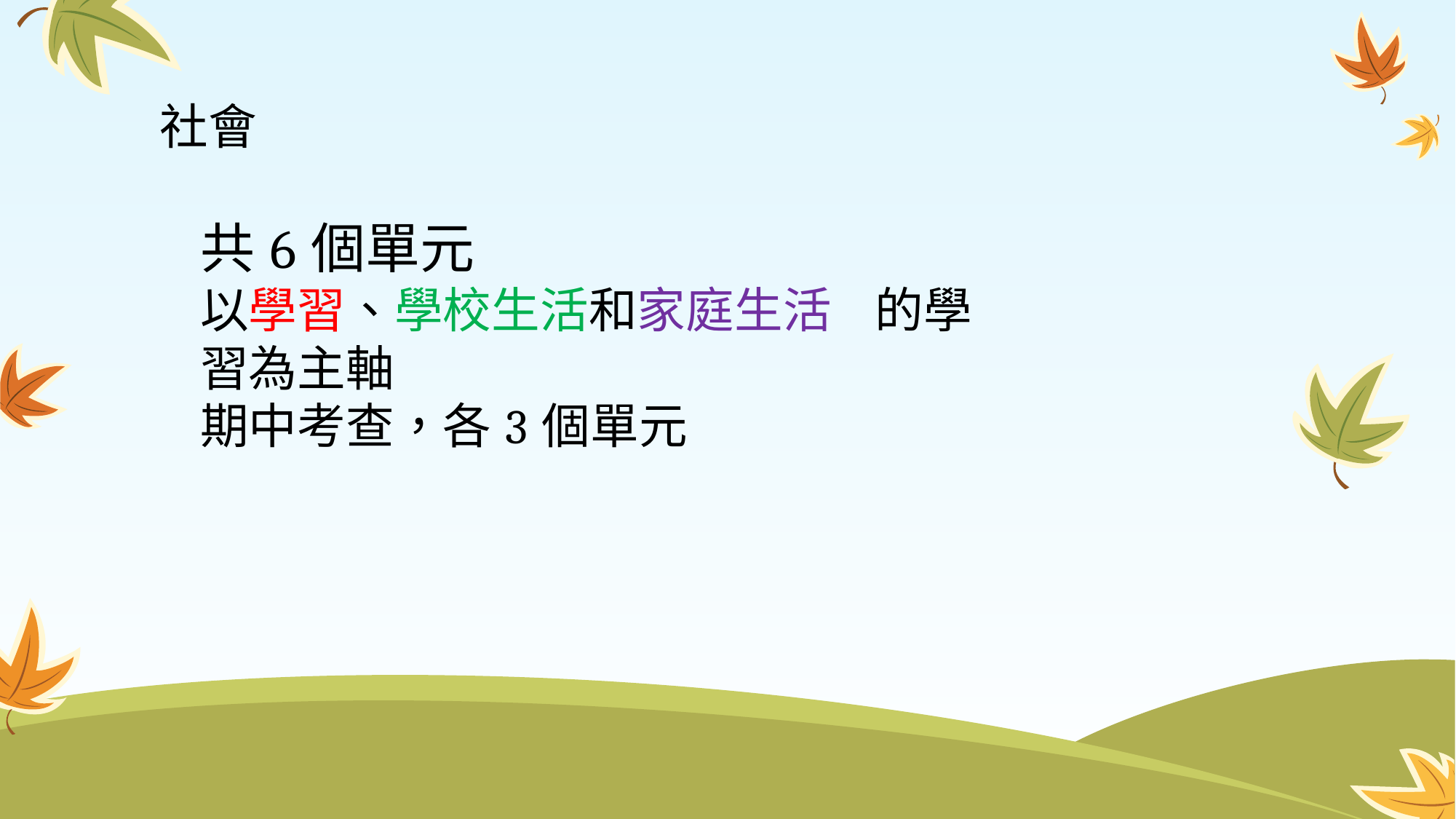

社會
共6個單元
以學習、學校生活和家庭生活    的學習為主軸
期中考查，各3個單元